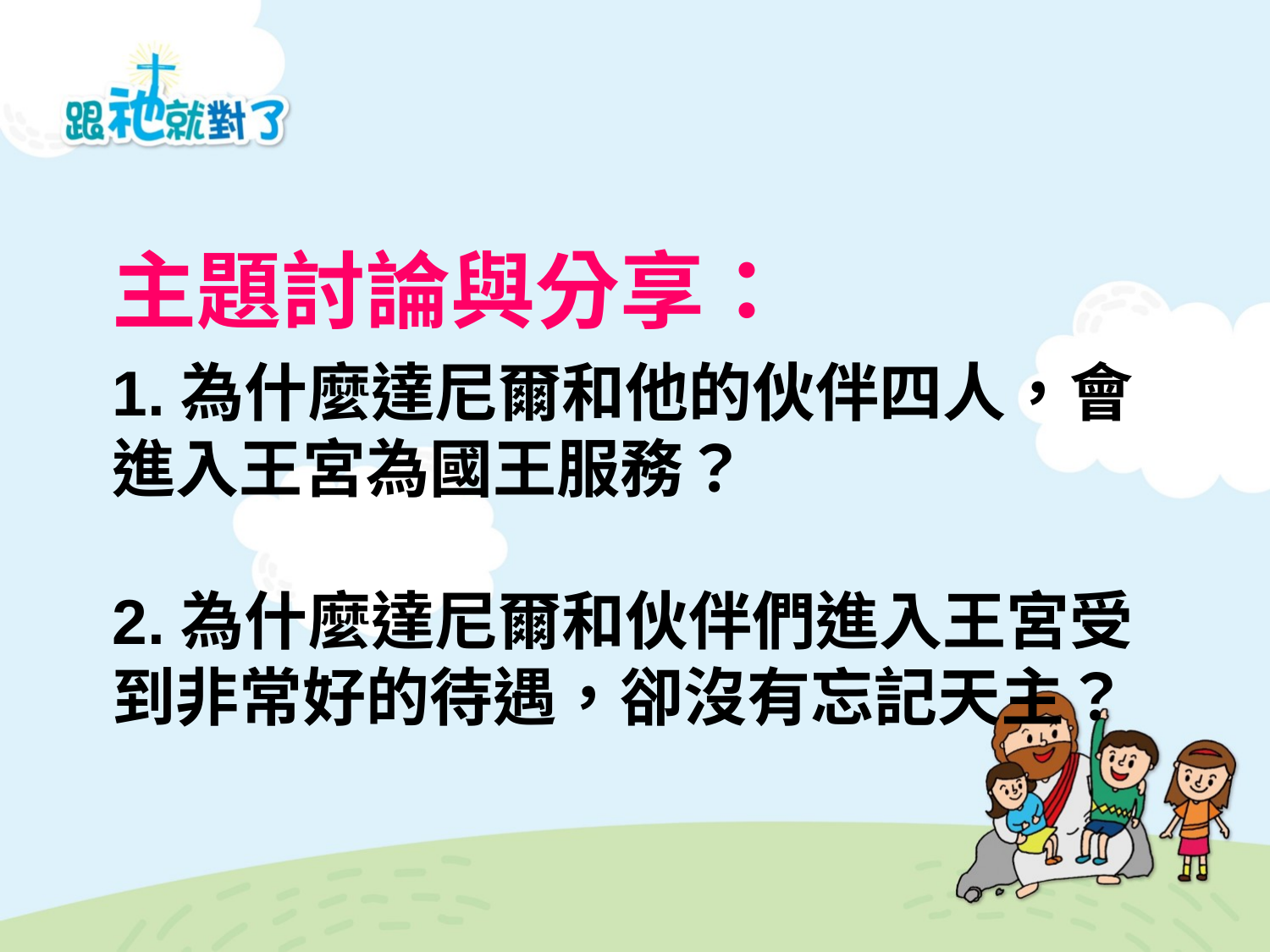

主題討論與分享：
1.為什麼達尼爾和他的伙伴四人，會進入王宮為國王服務？

2.為什麼達尼爾和伙伴們進入王宮受到非常好的待遇，卻沒有忘記天主？